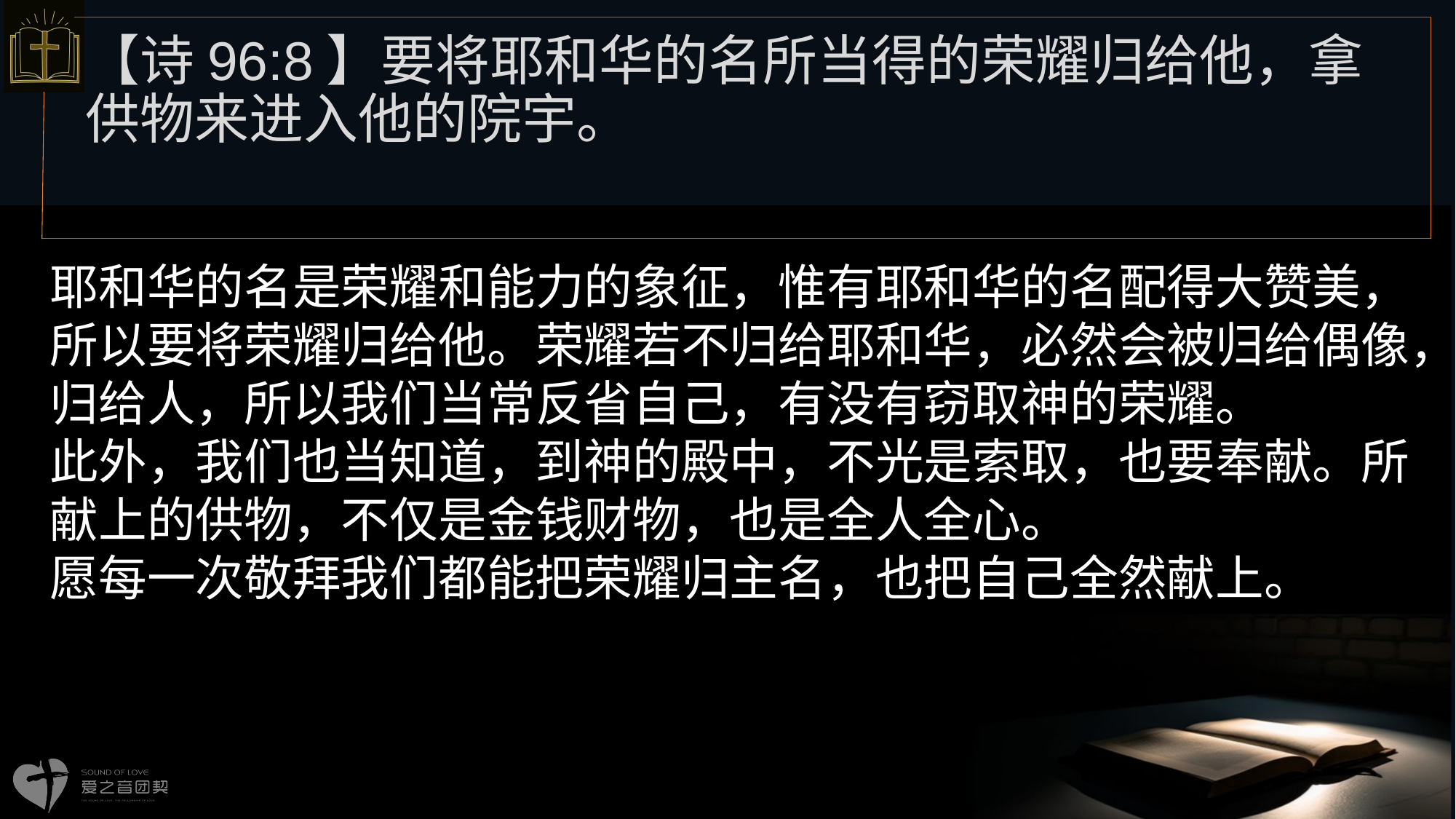

【诗96:8】要将耶和华的名所当得的荣耀归给他，拿供物来进入他的院宇。
# 耶和华的名是荣耀和能力的象征，惟有耶和华的名配得大赞美，所以要将荣耀归给他。荣耀若不归给耶和华，必然会被归给偶像，归给人，所以我们当常反省自己，有没有窃取神的荣耀。 此外，我们也当知道，到神的殿中，不光是索取，也要奉献。所献上的供物，不仅是金钱财物，也是全人全心。 愿每一次敬拜我们都能把荣耀归主名，也把自己全然献上。